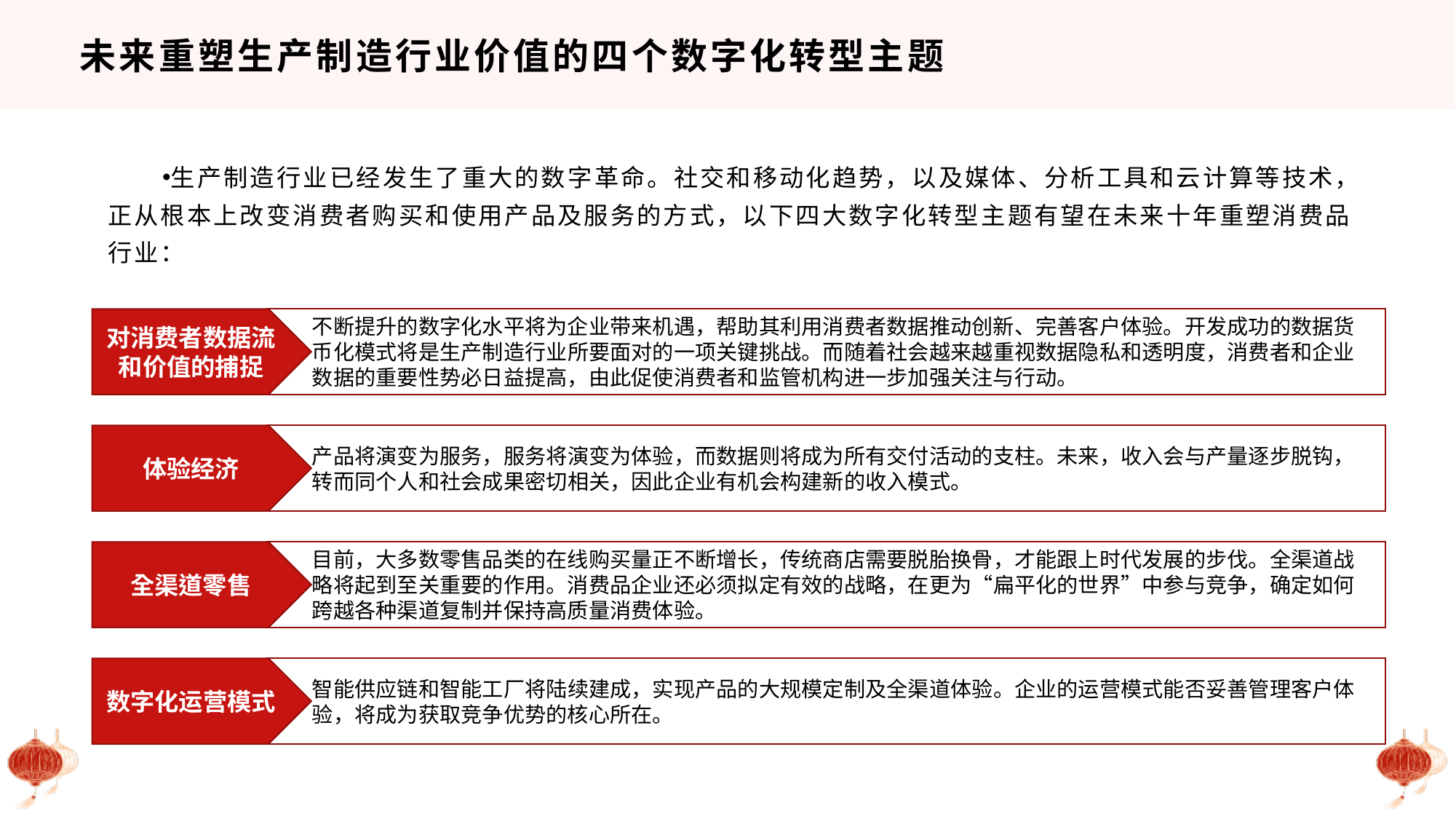

# 未来重塑生产制造行业价值的四个数字化转型主题
生产制造行业已经发生了重大的数字革命。社交和移动化趋势，以及媒体、分析工具和云计算等技术，正从根本上改变消费者购买和使用产品及服务的方式，以下四大数字化转型主题有望在未来十年重塑消费品行业：
不断提升的数字化水平将为企业带来机遇，帮助其利用消费者数据推动创新、完善客户体验。开发成功的数据货币化模式将是生产制造行业所要面对的一项关键挑战。而随着社会越来越重视数据隐私和透明度，消费者和企业数据的重要性势必日益提高，由此促使消费者和监管机构进一步加强关注与行动。
对消费者数据流和价值的捕捉
产品将演变为服务，服务将演变为体验，而数据则将成为所有交付活动的支柱。未来，收入会与产量逐步脱钩，转而同个人和社会成果密切相关，因此企业有机会构建新的收入模式。
体验经济
目前，大多数零售品类的在线购买量正不断增长，传统商店需要脱胎换骨，才能跟上时代发展的步伐。全渠道战略将起到至关重要的作用。消费品企业还必须拟定有效的战略，在更为“扁平化的世界”中参与竞争，确定如何跨越各种渠道复制并保持高质量消费体验。
全渠道零售
智能供应链和智能工厂将陆续建成，实现产品的大规模定制及全渠道体验。企业的运营模式能否妥善管理客户体验，将成为获取竞争优势的核心所在。
数字化运营模式